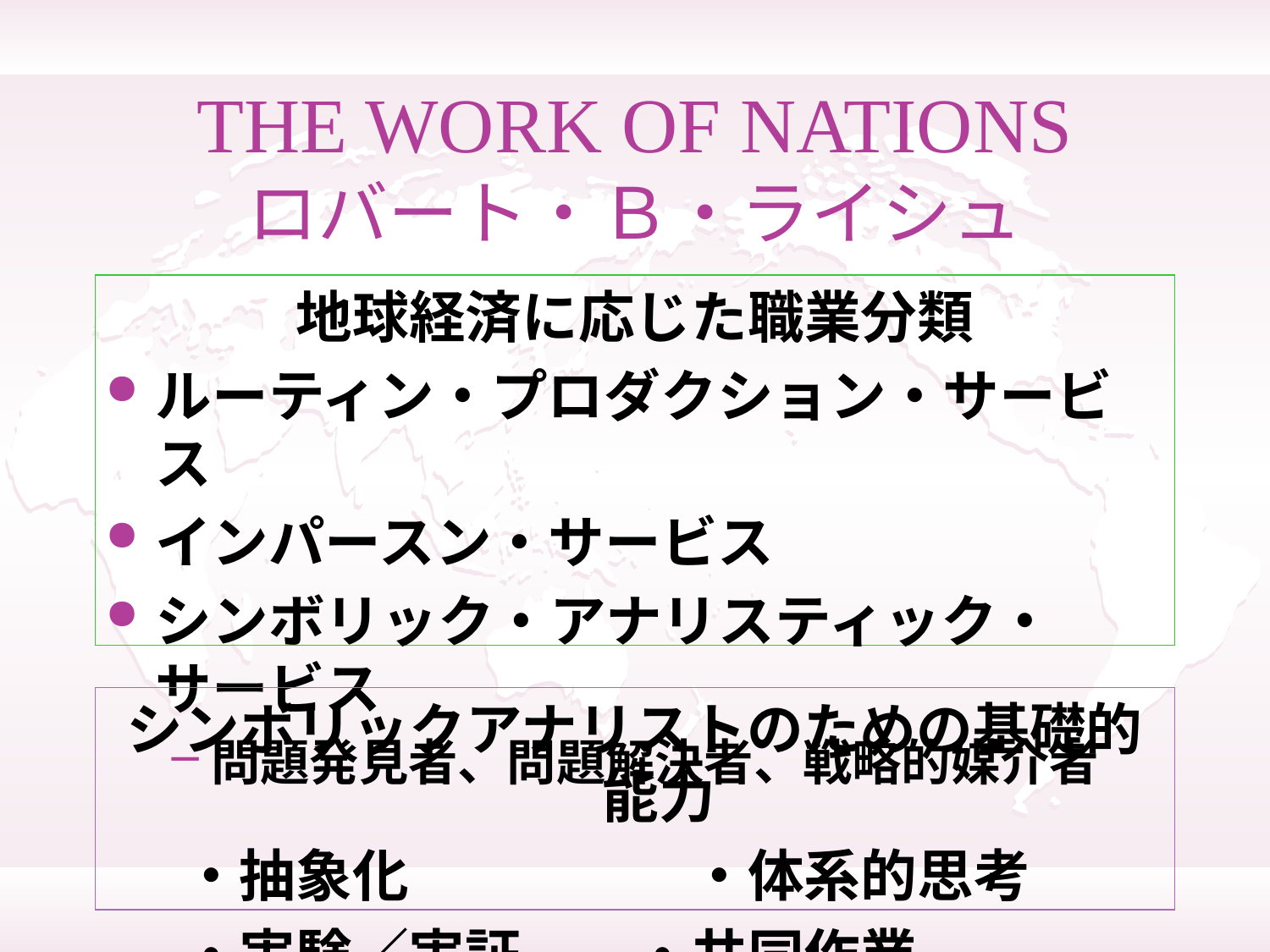

# THE WORK OF NATIONS ロバート・Ｂ・ライシュ
地球経済に応じた職業分類
ルーティン・プロダクション・サービス
インパースン・サービス
シンボリック・アナリスティック・サービス
問題発見者、問題解決者、戦略的媒介者
シンボリックアナリストのための基礎的能力
・抽象化　　　　　・体系的思考
・実験／実証　　・共同作業